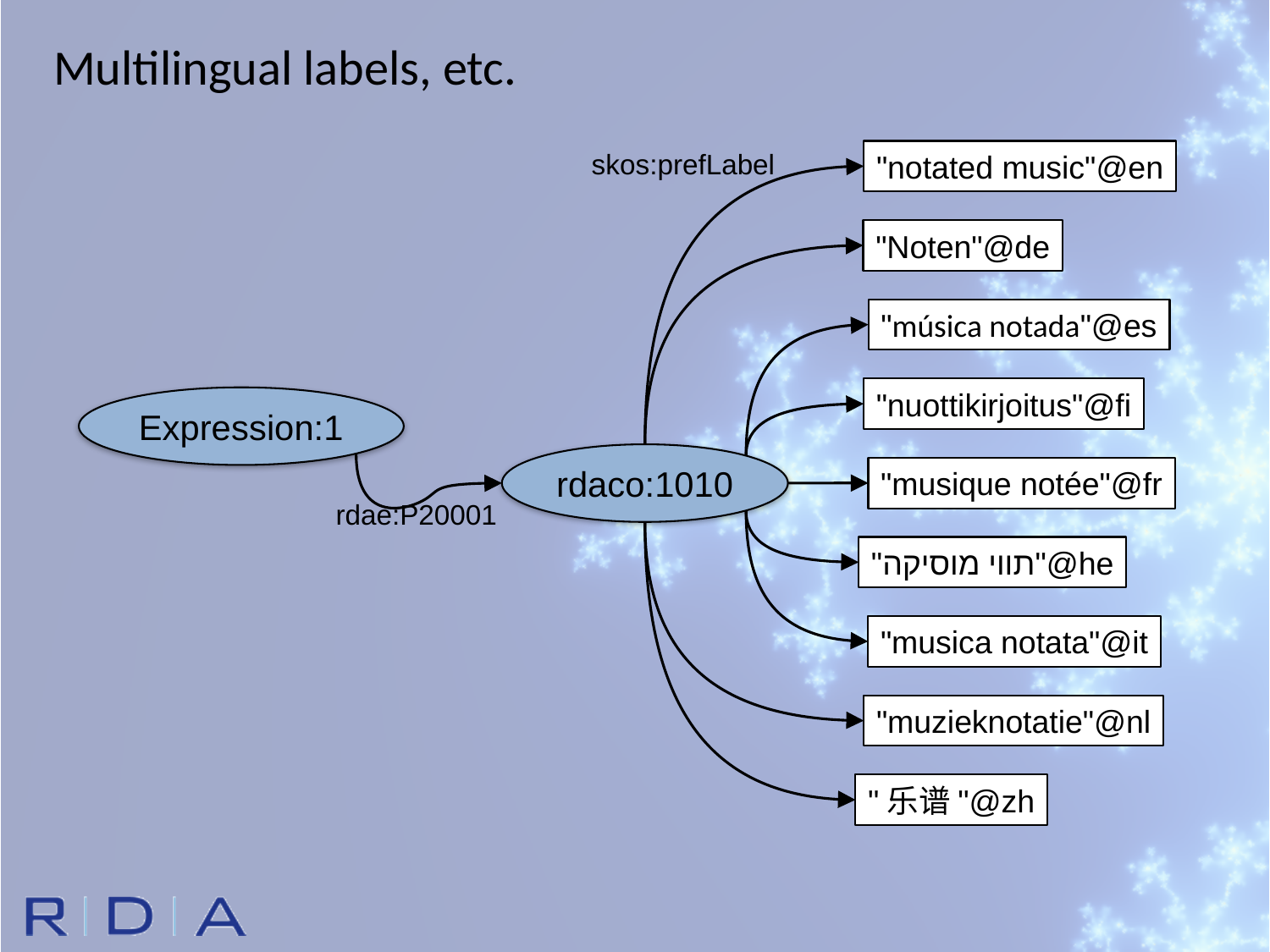

Multilingual labels, etc.
skos:prefLabel
"notated music"@en
"Noten"@de
"música notada"@es
"nuottikirjoitus"@fi
Expression:1
rdaco:1010
"musique notée"@fr
rdae:P20001
"תווי מוסיקה"@he
"musica notata"@it
"muzieknotatie"@nl
"乐谱"@zh